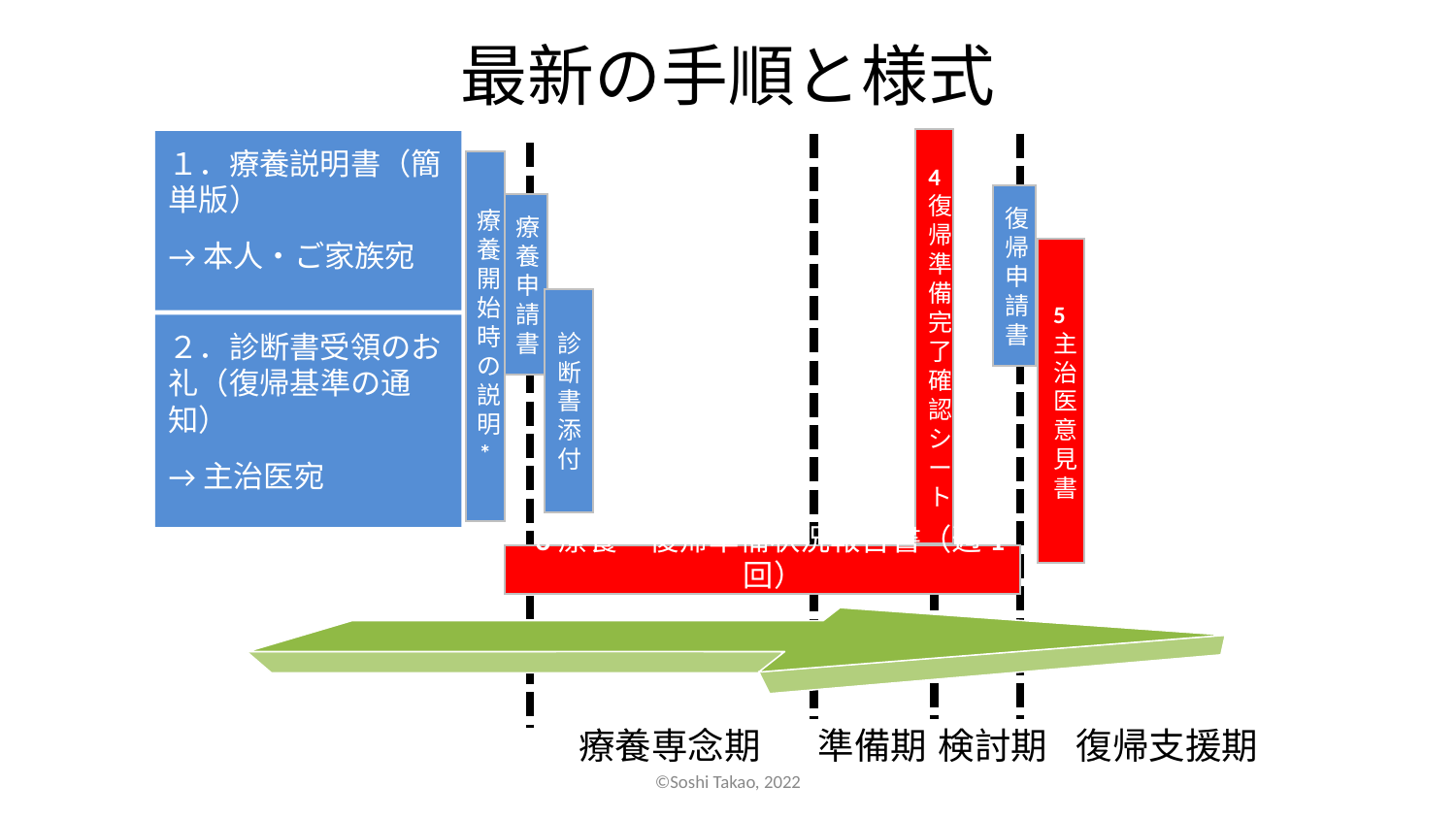

# 最新の手順と様式
4復帰準備完了確認シート

１．療養説明書（簡単版）
→本人・ご家族宛

療養開始時の説明
*

復帰申請書

療養申請書

5主治医意見書

診断書添付

２．診断書受領のお礼（復帰基準の通知）
→主治医宛
3療養・復帰準備状況報告書（週1回）

療養専念期
準備期
検討期
復帰支援期
©Soshi Takao, 2022